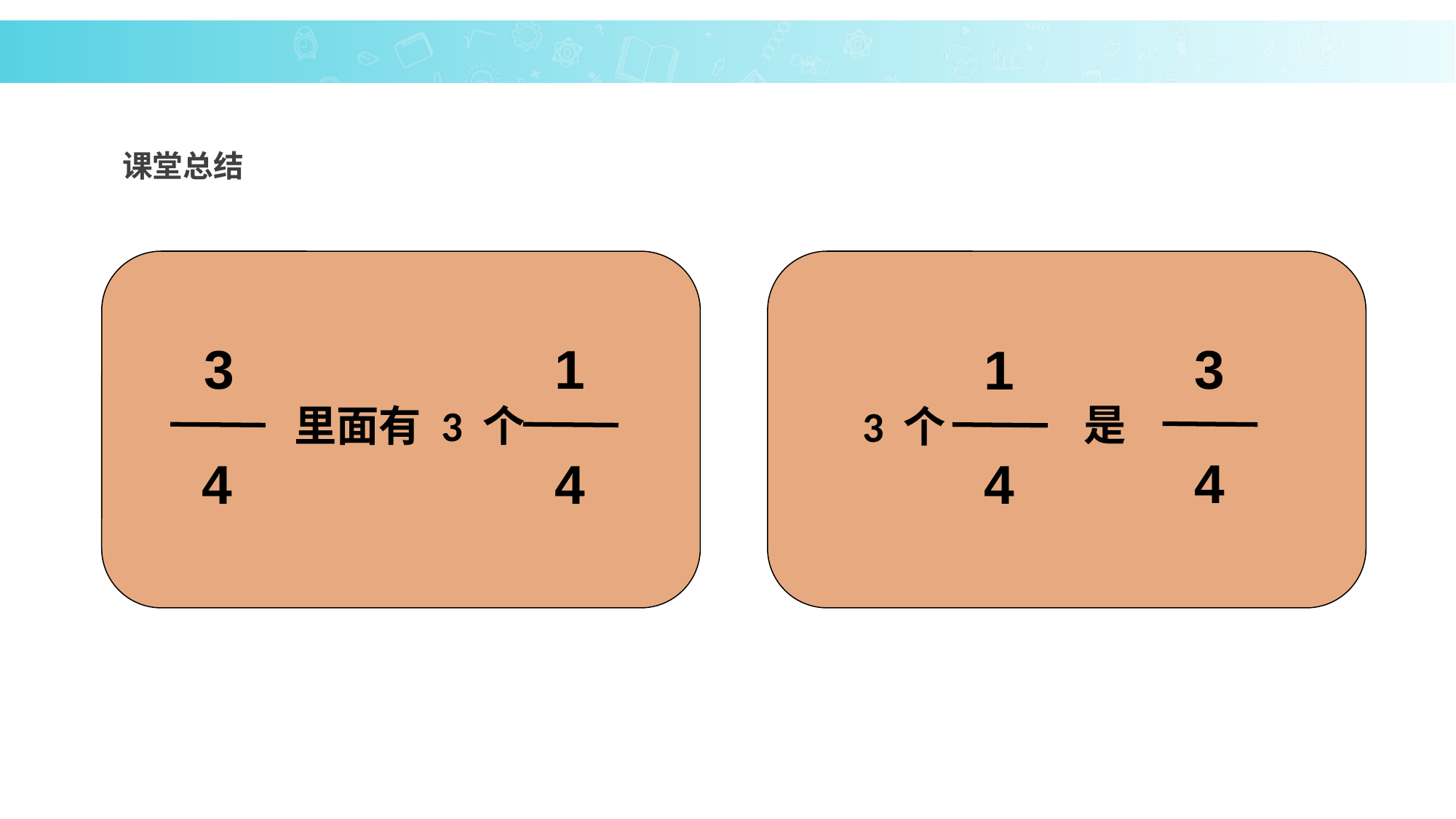

课堂总结

3
4
3
4
1
4
1
4
是
里面有 3 个
3 个